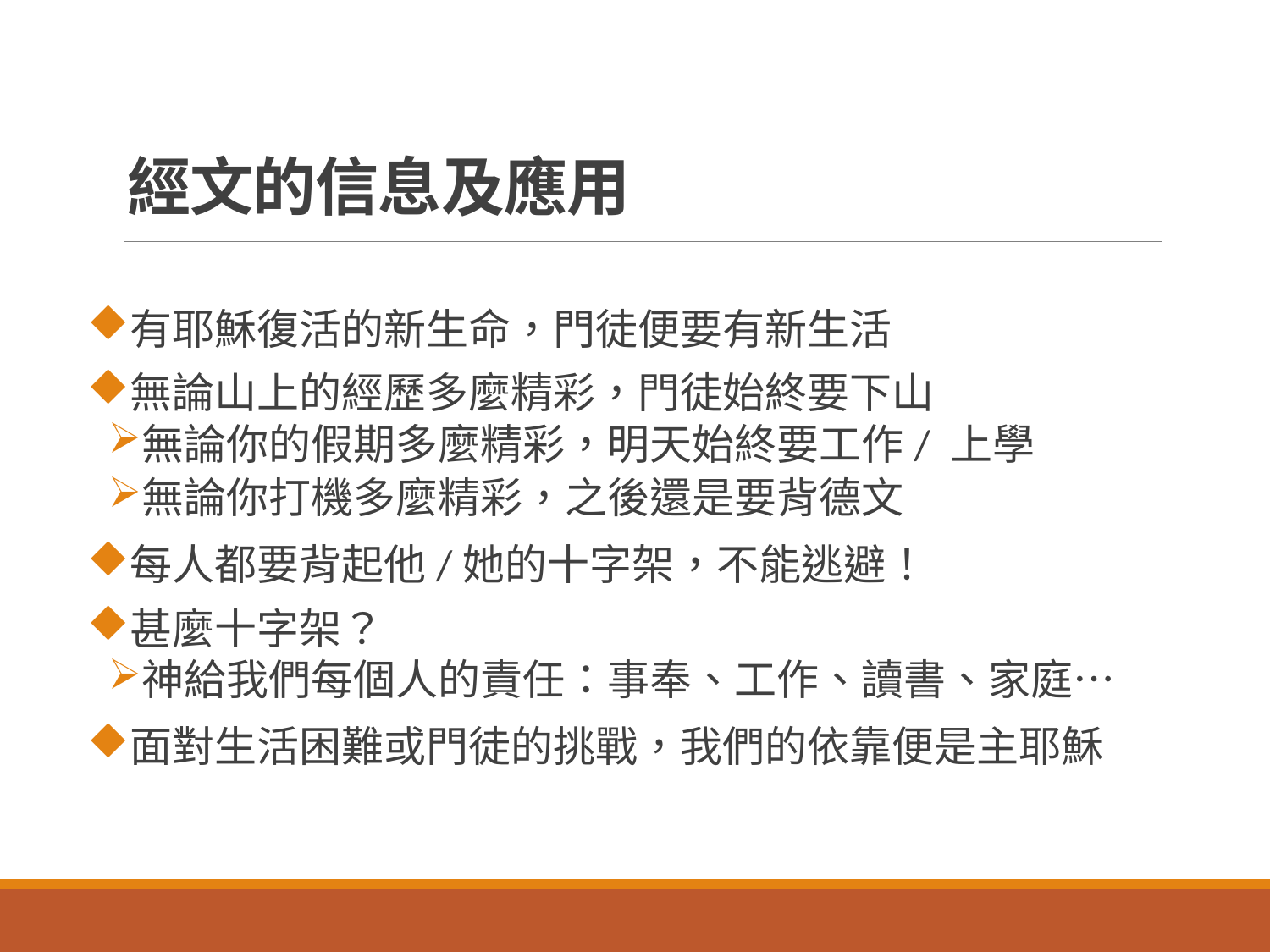

# 經文的信息及應用
有耶穌復活的新生命，門徒便要有新生活
無論山上的經歷多麼精彩，門徒始終要下山
無論你的假期多麼精彩，明天始終要工作/ 上學
無論你打機多麼精彩，之後還是要背德文
每人都要背起他/她的十字架，不能逃避！
甚麼十字架？
神給我們每個人的責任：事奉、工作、讀書、家庭…
面對生活困難或門徒的挑戰，我們的依靠便是主耶穌